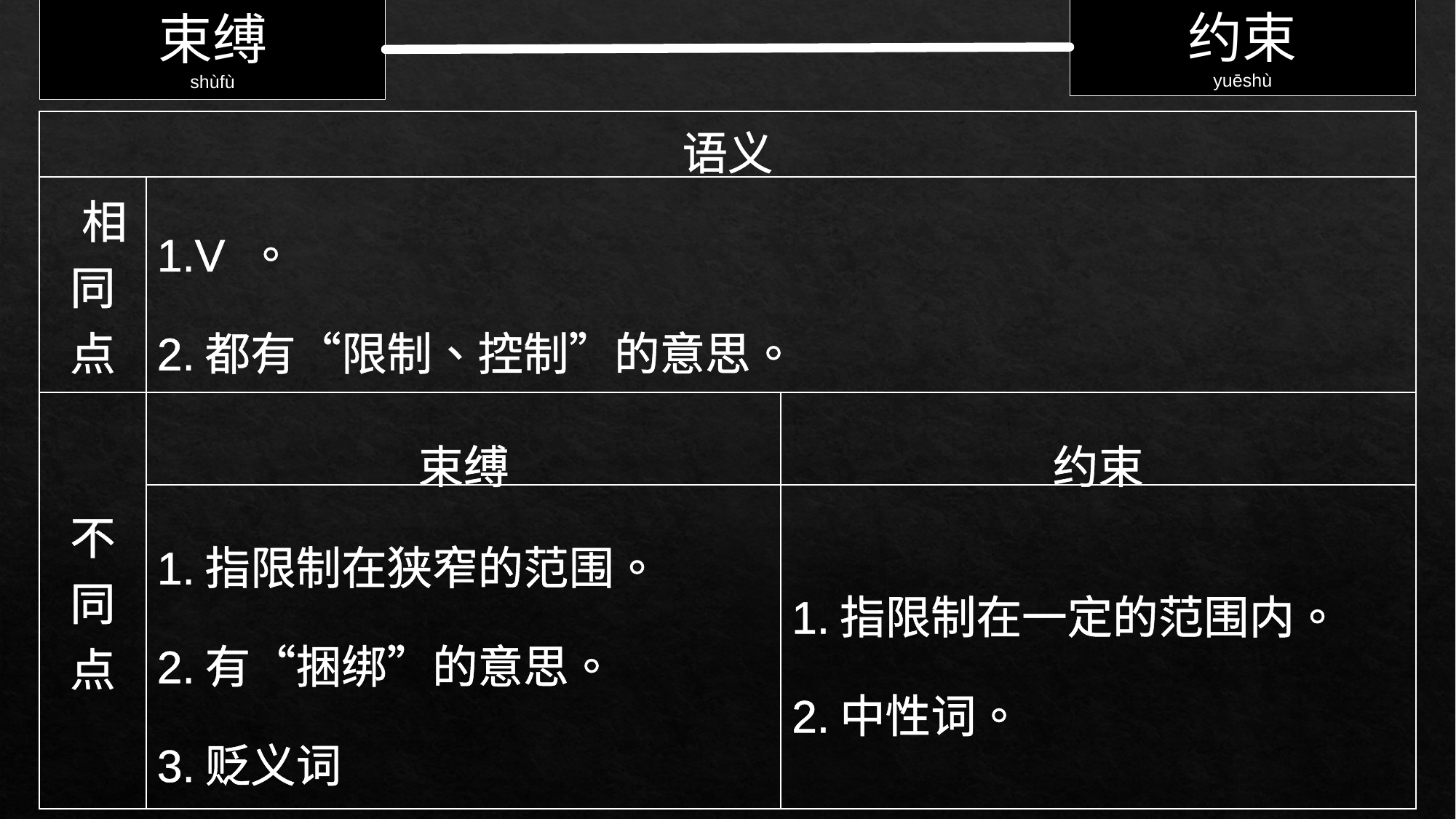

约束
yuēshù
束缚
shùfù

| 语义 |  |  |
| --- | --- | --- |
| 相同点 | 1.V 。 2.都有“限制、控制”的意思。 |  |
| 不同点 | 束缚 | 约束 |
|  | 1.指限制在狭窄的范围。 2.有“捆绑”的意思。 3.贬义词 | 1.指限制在一定的范围内。 2.中性词。 |
|  |
| --- |